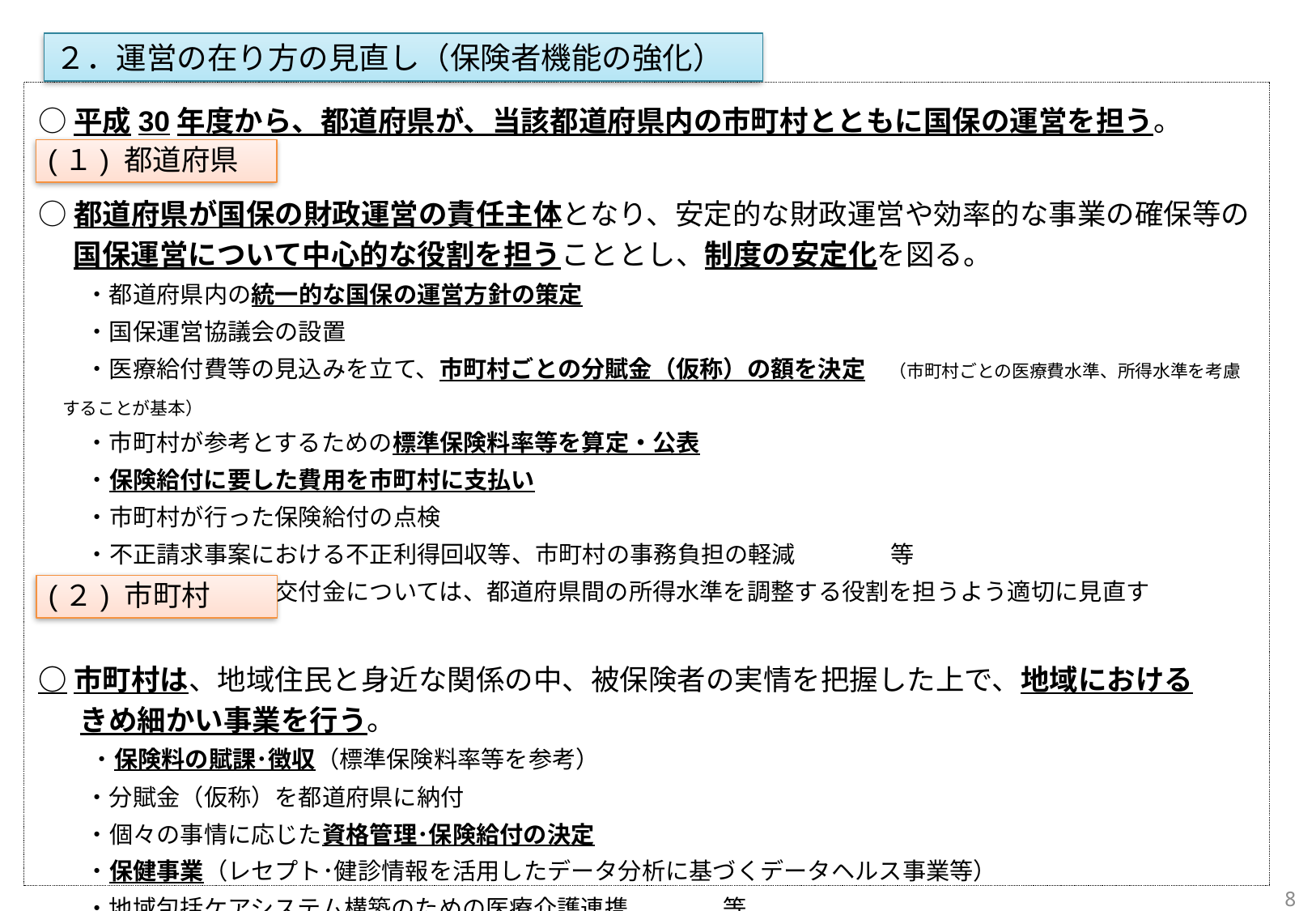

２．運営の在り方の見直し（保険者機能の強化）
○平成30年度から、都道府県が、当該都道府県内の市町村とともに国保の運営を担う。

○都道府県が国保の財政運営の責任主体となり、安定的な財政運営や効率的な事業の確保等の
　 国保運営について中心的な役割を担うこととし、制度の安定化を図る。
　　・都道府県内の統一的な国保の運営方針の策定
　　・国保運営協議会の設置
　　・医療給付費等の見込みを立て、市町村ごとの分賦金（仮称）の額を決定　（市町村ごとの医療費水準、所得水準を考慮することが基本）
　　・市町村が参考とするための標準保険料率等を算定・公表
　　・保険給付に要した費用を市町村に支払い
　　・市町村が行った保険給付の点検
　　・不正請求事案における不正利得回収等、市町村の事務負担の軽減　　　　等
　　　※国の普通調整交付金については、都道府県間の所得水準を調整する役割を担うよう適切に見直す

○市町村は、地域住民と身近な関係の中、被保険者の実情を把握した上で、地域における
　  きめ細かい事業を行う。
　　・保険料の賦課･徴収（標準保険料率等を参考）
　　・分賦金（仮称）を都道府県に納付
　　・個々の事情に応じた資格管理･保険給付の決定
　　・保健事業（レセプト･健診情報を活用したデータ分析に基づくデータヘルス事業等）
　　・地域包括ケアシステム構築のための医療介護連携　　　　等

(１) 都道府県
(２) 市町村
8